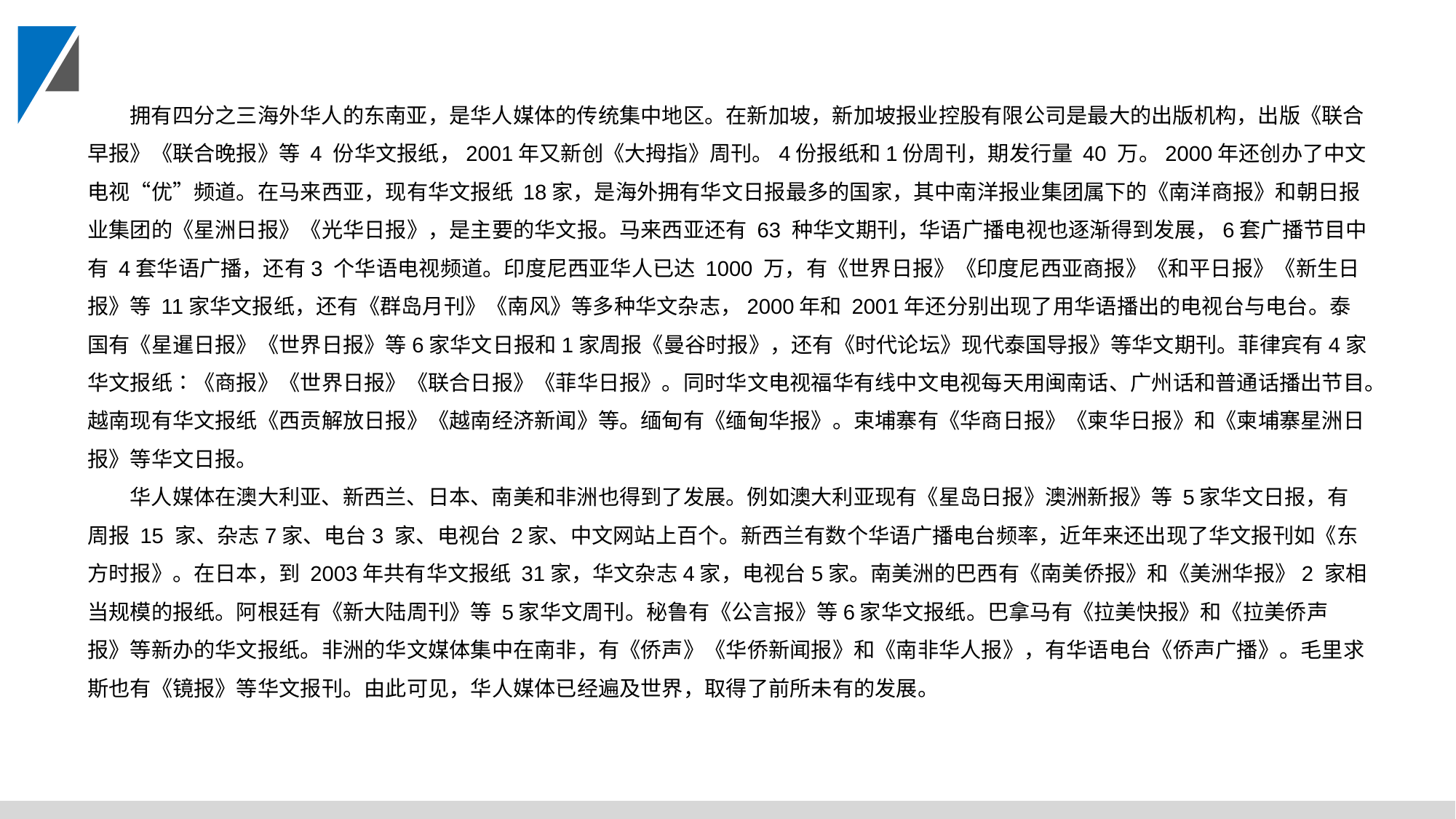

拥有四分之三海外华人的东南亚，是华人媒体的传统集中地区。在新加坡，新加坡报业控股有限公司是最大的出版机构，出版《联合早报》《联合晚报》等 4 份华文报纸，2001年又新创《大拇指》周刊。4份报纸和1份周刊，期发行量 40 万。2000年还创办了中文电视“优”频道。在马来西亚，现有华文报纸 18家，是海外拥有华文日报最多的国家，其中南洋报业集团属下的《南洋商报》和朝日报业集团的《星洲日报》《光华日报》，是主要的华文报。马来西亚还有 63 种华文期刊，华语广播电视也逐渐得到发展，6套广播节目中有 4套华语广播，还有3 个华语电视频道。印度尼西亚华人已达 1000 万，有《世界日报》《印度尼西亚商报》《和平日报》《新生日报》等 11家华文报纸，还有《群岛月刊》《南风》等多种华文杂志，2000年和 2001年还分别出现了用华语播出的电视台与电台。泰国有《星暹日报》《世界日报》等6家华文日报和1家周报《曼谷时报》，还有《时代论坛》现代泰国导报》等华文期刊。菲律宾有4家华文报纸∶《商报》《世界日报》《联合日报》《菲华日报》。同时华文电视福华有线中文电视每天用闽南话、广州话和普通话播出节目。越南现有华文报纸《西贡解放日报》《越南经济新闻》等。缅甸有《缅甸华报》。束埔寨有《华商日报》《柬华日报》和《柬埔寨星洲日报》等华文日报。
华人媒体在澳大利亚、新西兰、日本、南美和非洲也得到了发展。例如澳大利亚现有《星岛日报》澳洲新报》等 5家华文日报，有周报 15 家、杂志7家、电台3 家、电视台 2家、中文网站上百个。新西兰有数个华语广播电台频率，近年来还出现了华文报刊如《东方时报》。在日本，到 2003年共有华文报纸 31家，华文杂志4家，电视台5家。南美洲的巴西有《南美侨报》和《美洲华报》2 家相当规模的报纸。阿根廷有《新大陆周刊》等 5家华文周刊。秘鲁有《公言报》等6家华文报纸。巴拿马有《拉美快报》和《拉美侨声报》等新办的华文报纸。非洲的华文媒体集中在南非，有《侨声》《华侨新闻报》和《南非华人报》，有华语电台《侨声广播》。毛里求斯也有《镜报》等华文报刊。由此可见，华人媒体已经遍及世界，取得了前所未有的发展。